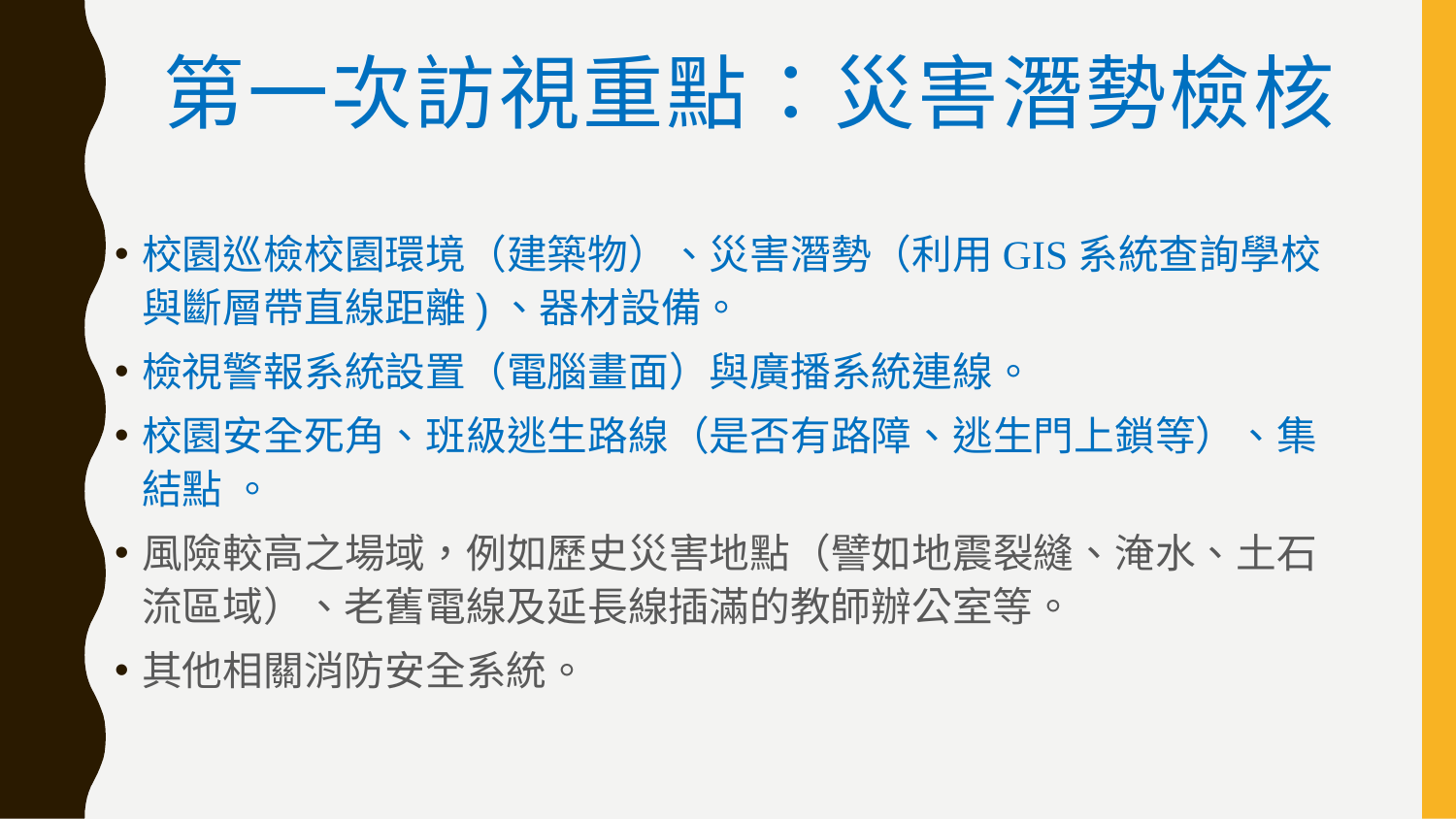

# 第一次訪視重點：災害潛勢檢核
校園巡檢校園環境（建築物）、災害潛勢（利用GIS系統查詢學校與斷層帶直線距離)、器材設備。
檢視警報系統設置（電腦畫面）與廣播系統連線。
校園安全死角、班級逃生路線（是否有路障、逃生門上鎖等）、集結點 。
風險較高之場域，例如歷史災害地點（譬如地震裂縫、淹水、土石流區域）、老舊電線及延長線插滿的教師辦公室等。
其他相關消防安全系統。